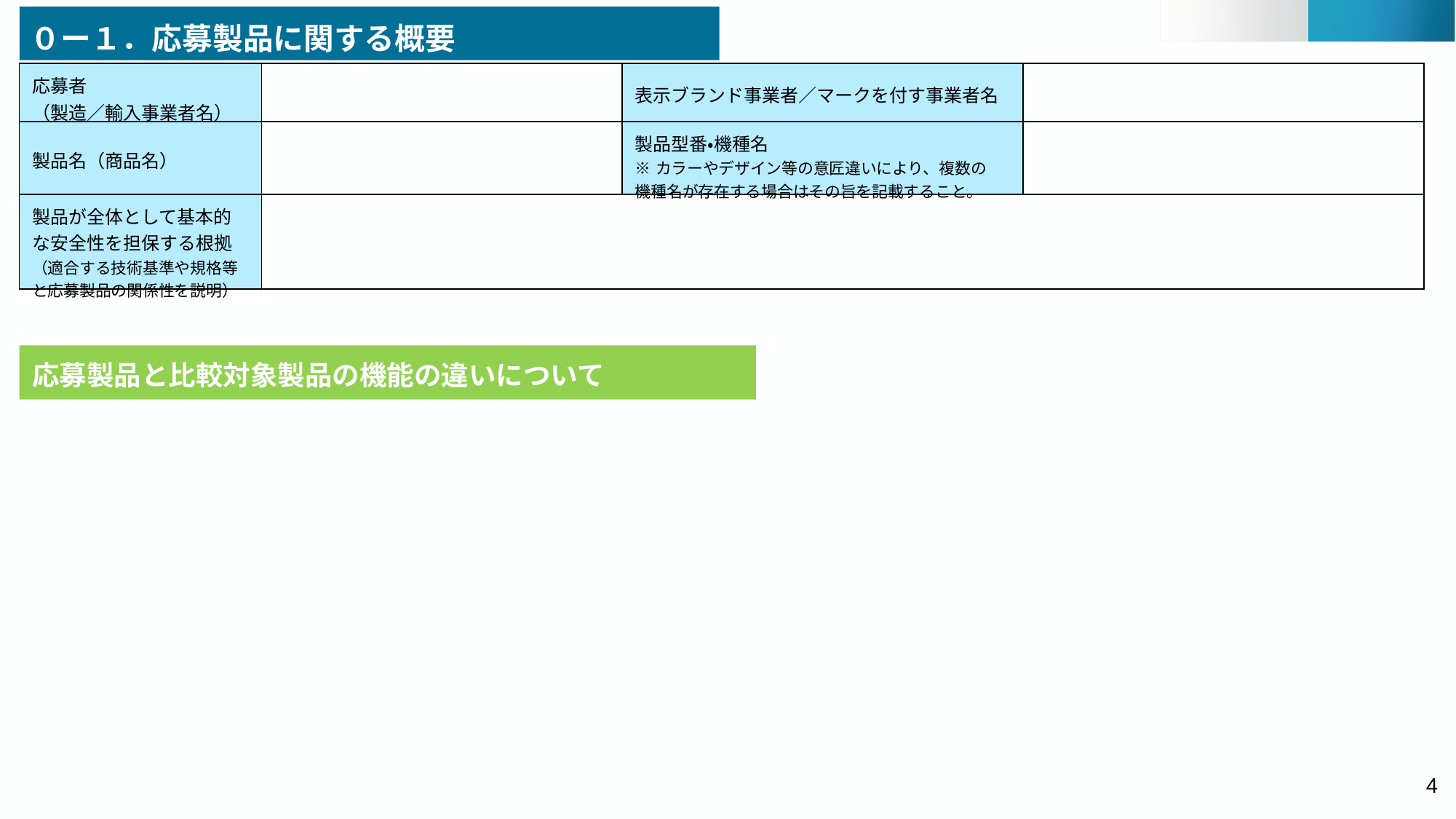

０ー１．応募製品に関する概要
| 応募者 （製造／輸入事業者名） |  | 表示ブランド事業者／マークを付す事業者名 |  |
| --- | --- | --- | --- |
| 製品名（商品名） |  | 製品型番・機種名 ※カラーやデザイン等の意匠違いにより、複数の機種名が存在する場合はその旨を記載すること。 |  |
| 製品が全体として基本的な安全性を担保する根拠 （適合する技術基準や規格等と応募製品の関係性を説明） |  |  |  |
応募製品と比較対象製品の機能の違いについて

4